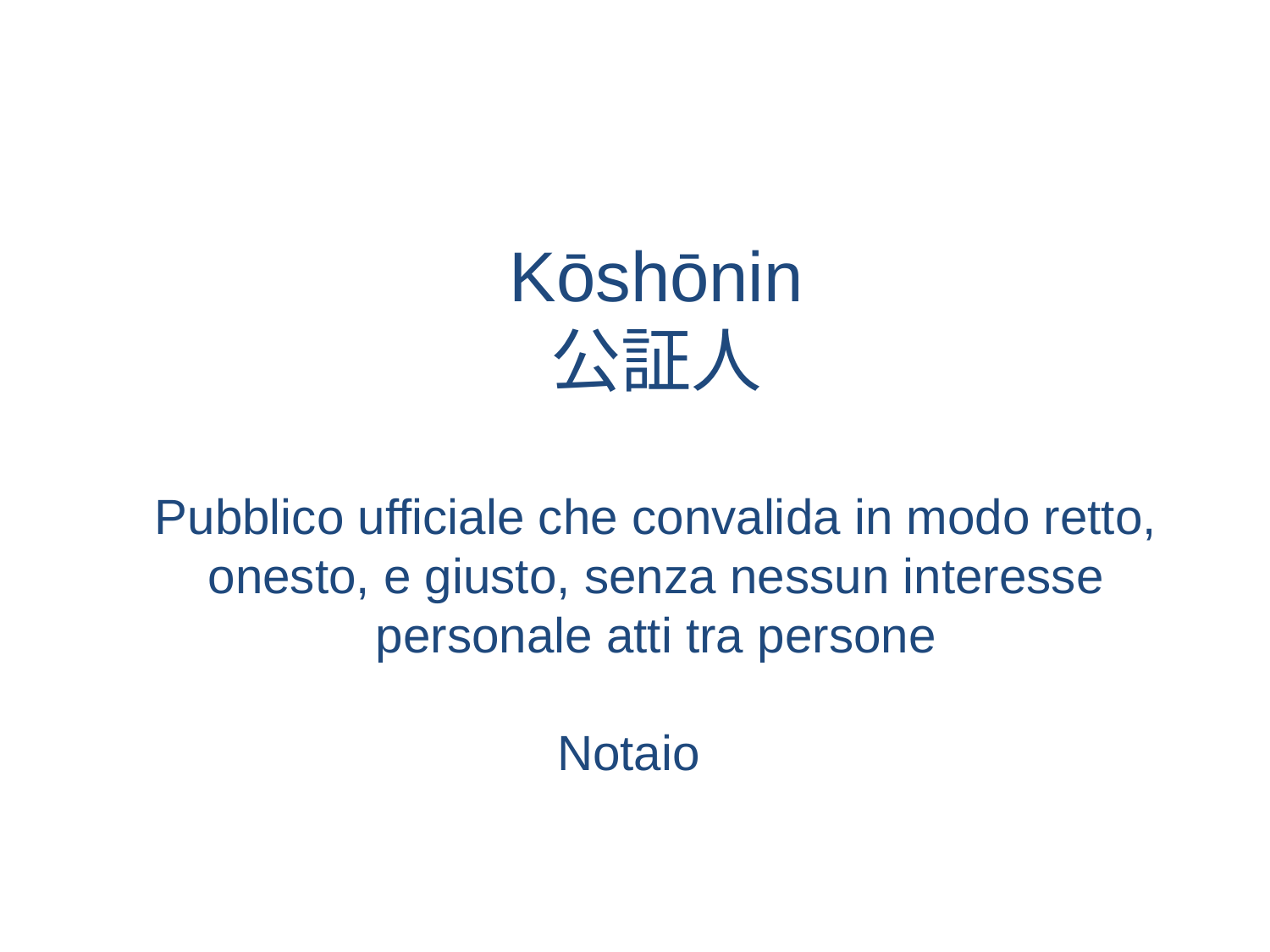

# Kōshōnin 公証人 Pubblico ufficiale che convalida in modo retto, onesto, e giusto, senza nessun interesse personale atti tra persone Notaio a!